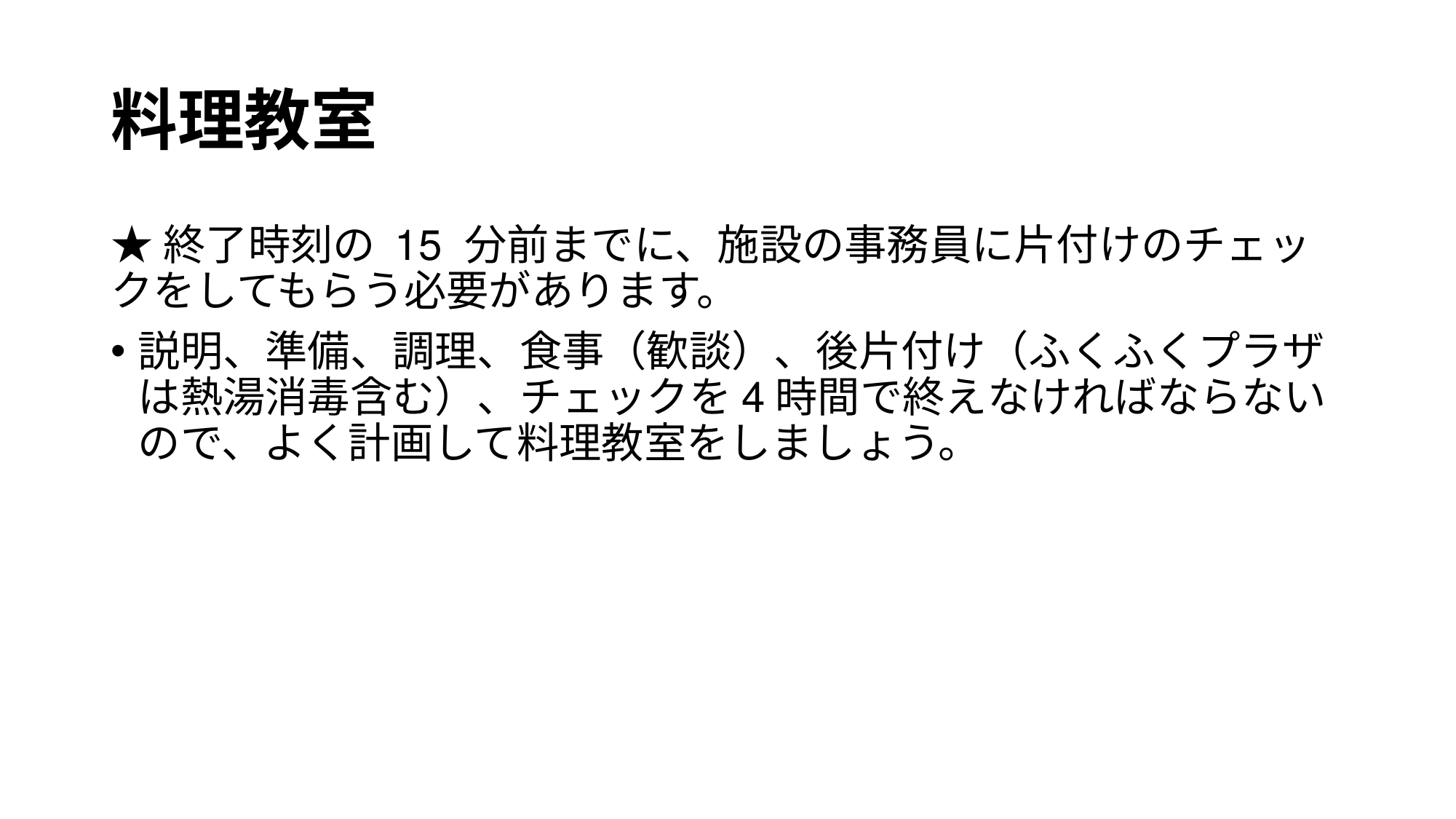

# 料理教室
★終了時刻の 15 分前までに、施設の事務員に片付けのチェックをしてもらう必要があります。
説明、準備、調理、食事（歓談）、後片付け（ふくふくプラザは熱湯消毒含む）、チェックを4時間で終えなければならないので、よく計画して料理教室をしましょう。